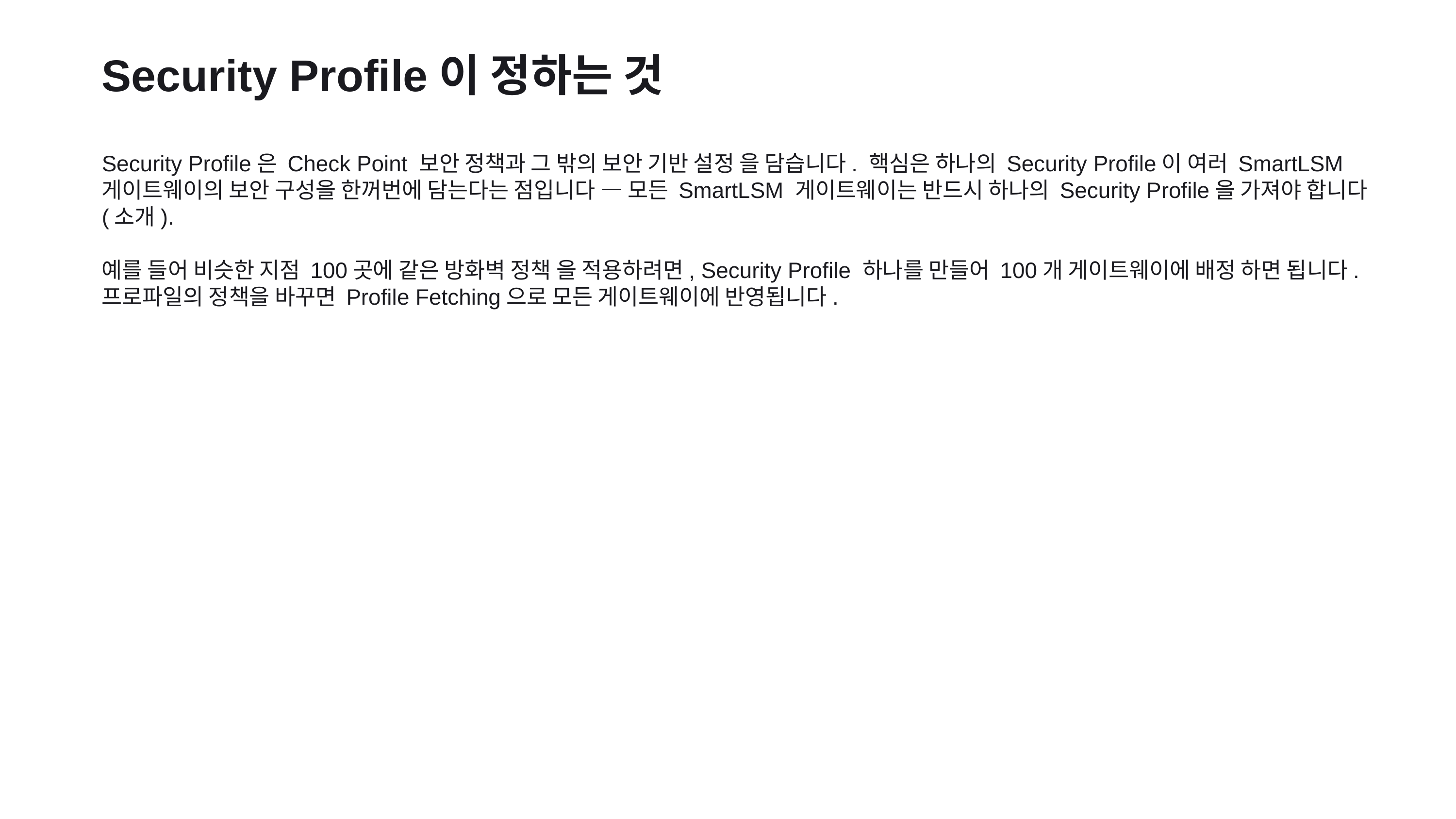

Security Profile이 정하는 것
Security Profile은 Check Point 보안 정책과 그 밖의 보안 기반 설정 을 담습니다. 핵심은 하나의 Security Profile이 여러 SmartLSM 게이트웨이의 보안 구성을 한꺼번에 담는다는 점입니다 — 모든 SmartLSM 게이트웨이는 반드시 하나의 Security Profile을 가져야 합니다(소개).

예를 들어 비슷한 지점 100곳에 같은 방화벽 정책 을 적용하려면, Security Profile 하나를 만들어 100개 게이트웨이에 배정 하면 됩니다. 프로파일의 정책을 바꾸면 Profile Fetching으로 모든 게이트웨이에 반영됩니다.